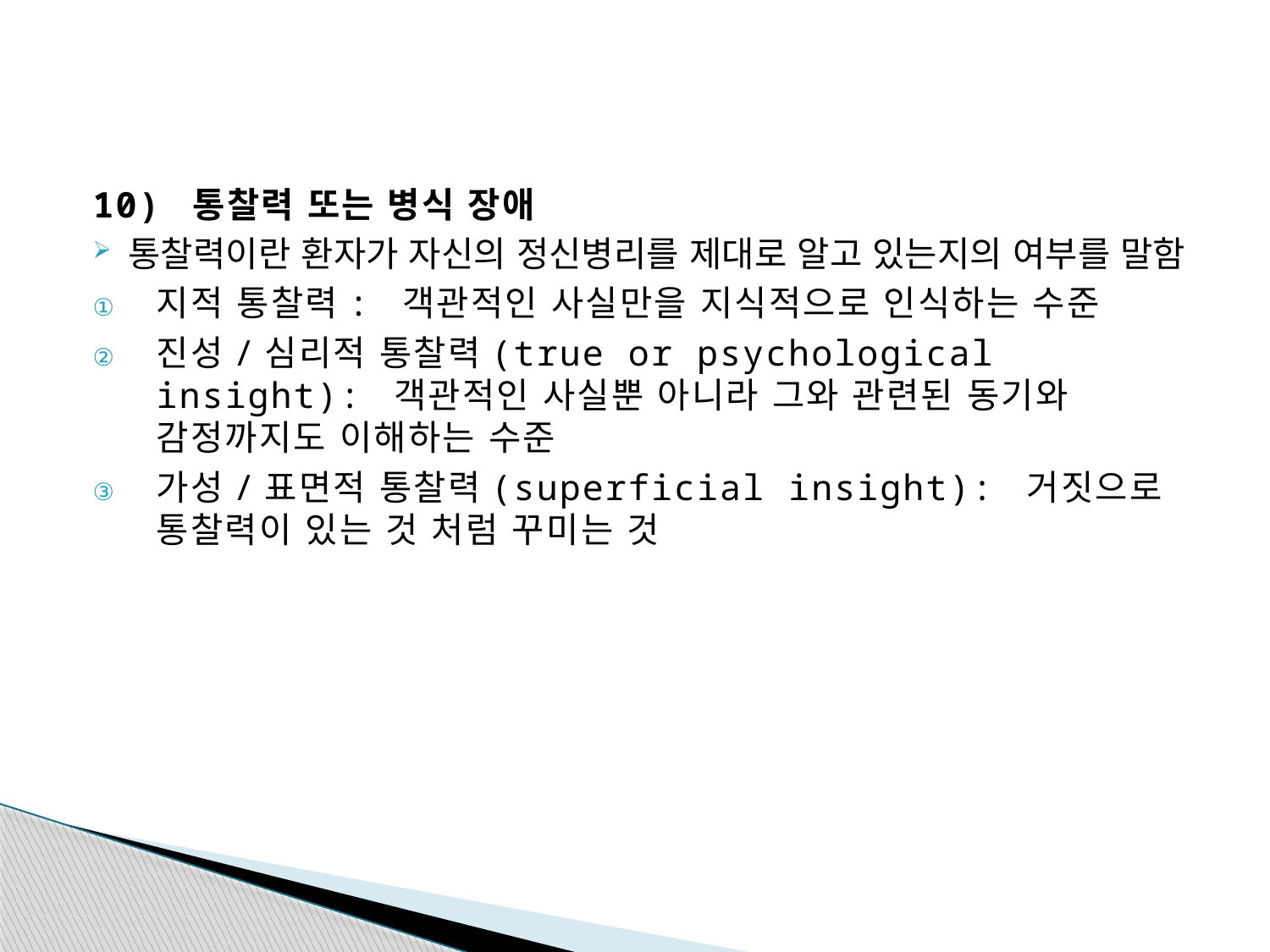

#
10) 통찰력 또는 병식 장애
통찰력이란 환자가 자신의 정신병리를 제대로 알고 있는지의 여부를 말함
지적 통찰력: 객관적인 사실만을 지식적으로 인식하는 수준
진성/심리적 통찰력(true or psychological insight): 객관적인 사실뿐 아니라 그와 관련된 동기와 감정까지도 이해하는 수준
가성/표면적 통찰력(superficial insight): 거짓으로 통찰력이 있는 것 처럼 꾸미는 것